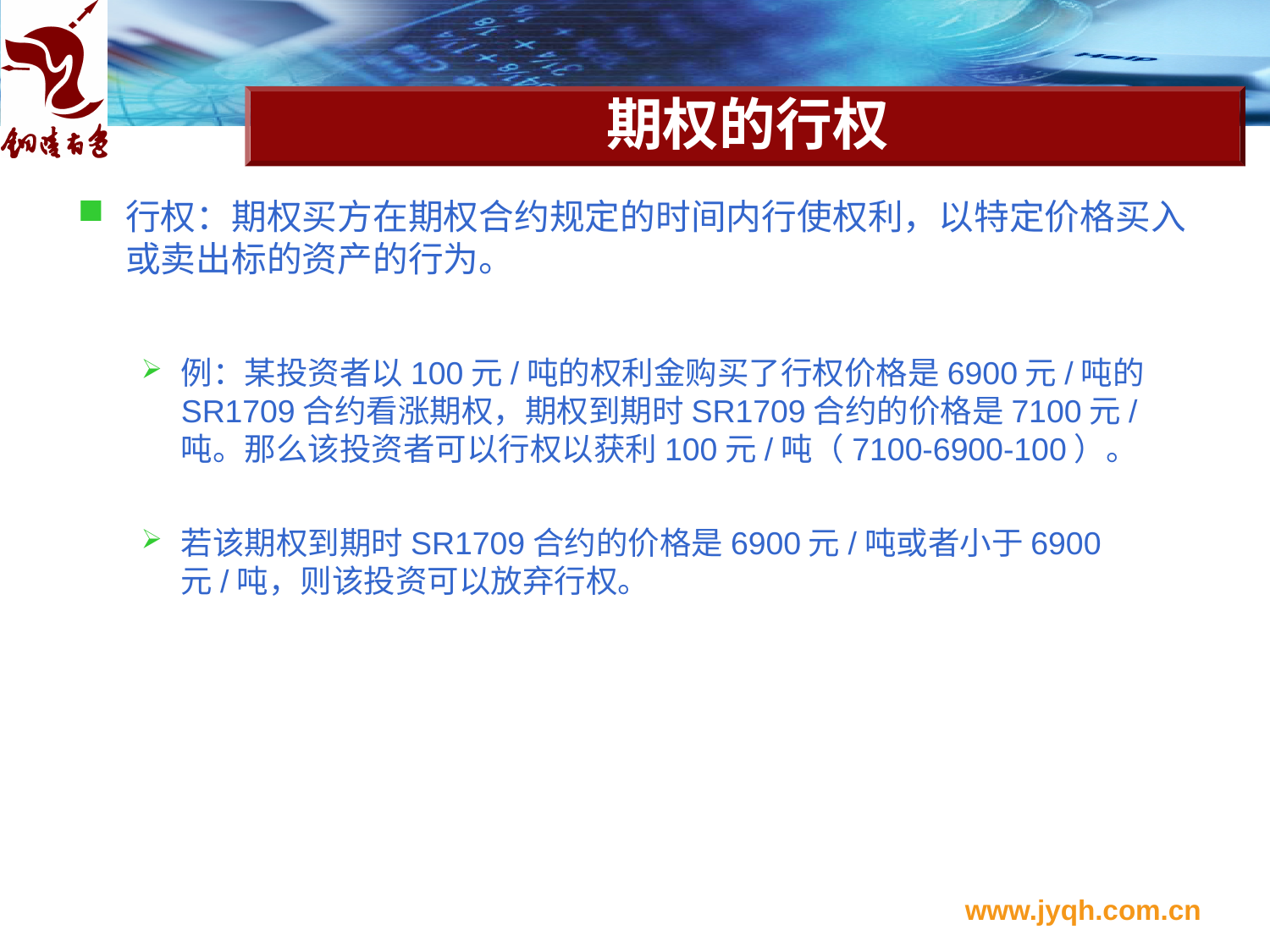

# 期权的行权
行权：期权买方在期权合约规定的时间内行使权利，以特定价格买入或卖出标的资产的行为。

例：某投资者以100元/吨的权利金购买了行权价格是6900元/吨的SR1709合约看涨期权，期权到期时SR1709合约的价格是7100元/吨。那么该投资者可以行权以获利100元/吨（7100-6900-100）。

若该期权到期时SR1709合约的价格是6900元/吨或者小于6900元/吨，则该投资可以放弃行权。

www.jyqh.com.cn